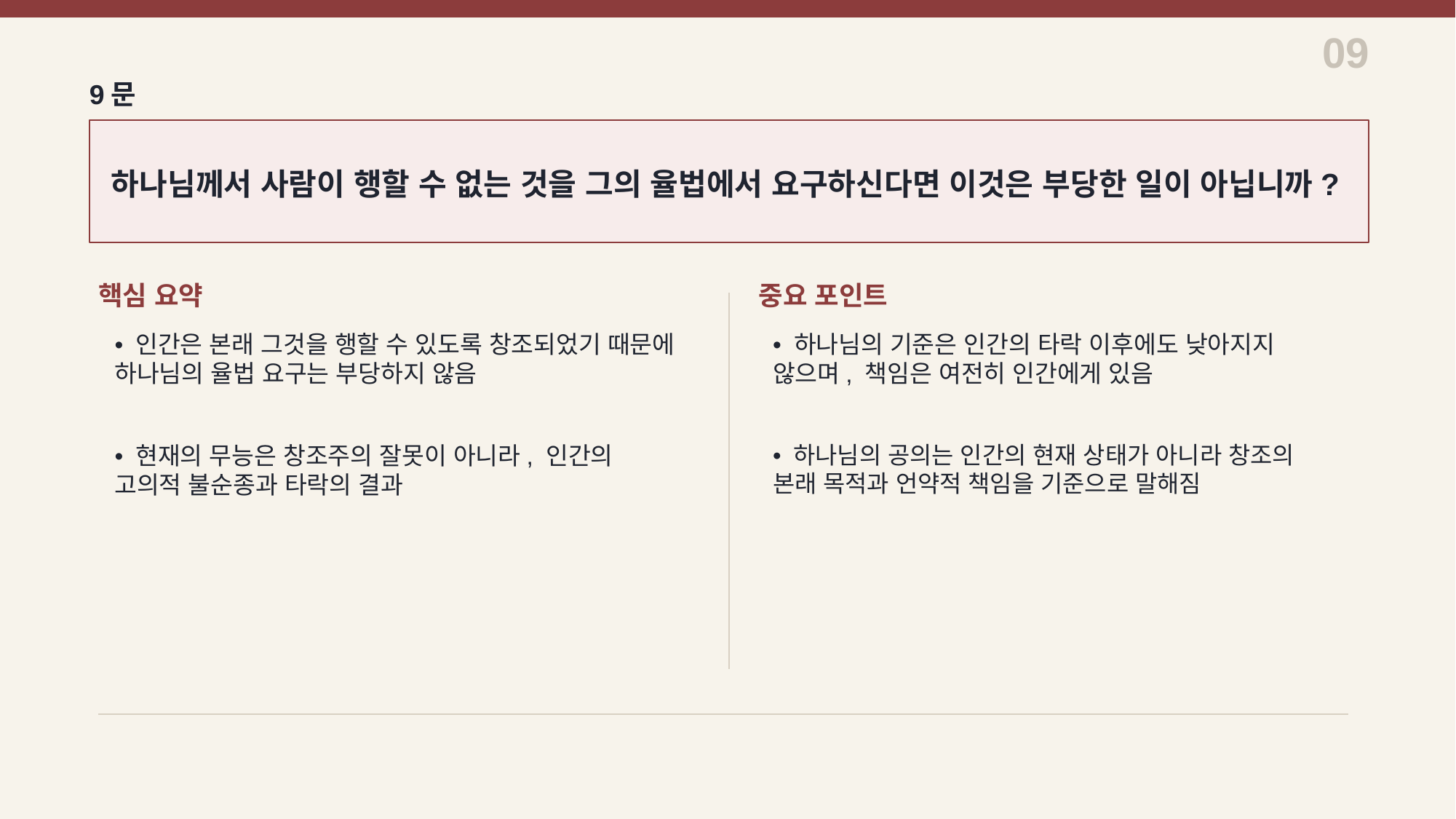

09
9문

하나님께서 사람이 행할 수 없는 것을 그의 율법에서 요구하신다면 이것은 부당한 일이 아닙니까?
핵심 요약
중요 포인트
• 인간은 본래 그것을 행할 수 있도록 창조되었기 때문에 하나님의 율법 요구는 부당하지 않음
• 하나님의 기준은 인간의 타락 이후에도 낮아지지 않으며, 책임은 여전히 인간에게 있음
• 하나님의 공의는 인간의 현재 상태가 아니라 창조의 본래 목적과 언약적 책임을 기준으로 말해짐
• 현재의 무능은 창조주의 잘못이 아니라, 인간의 고의적 불순종과 타락의 결과